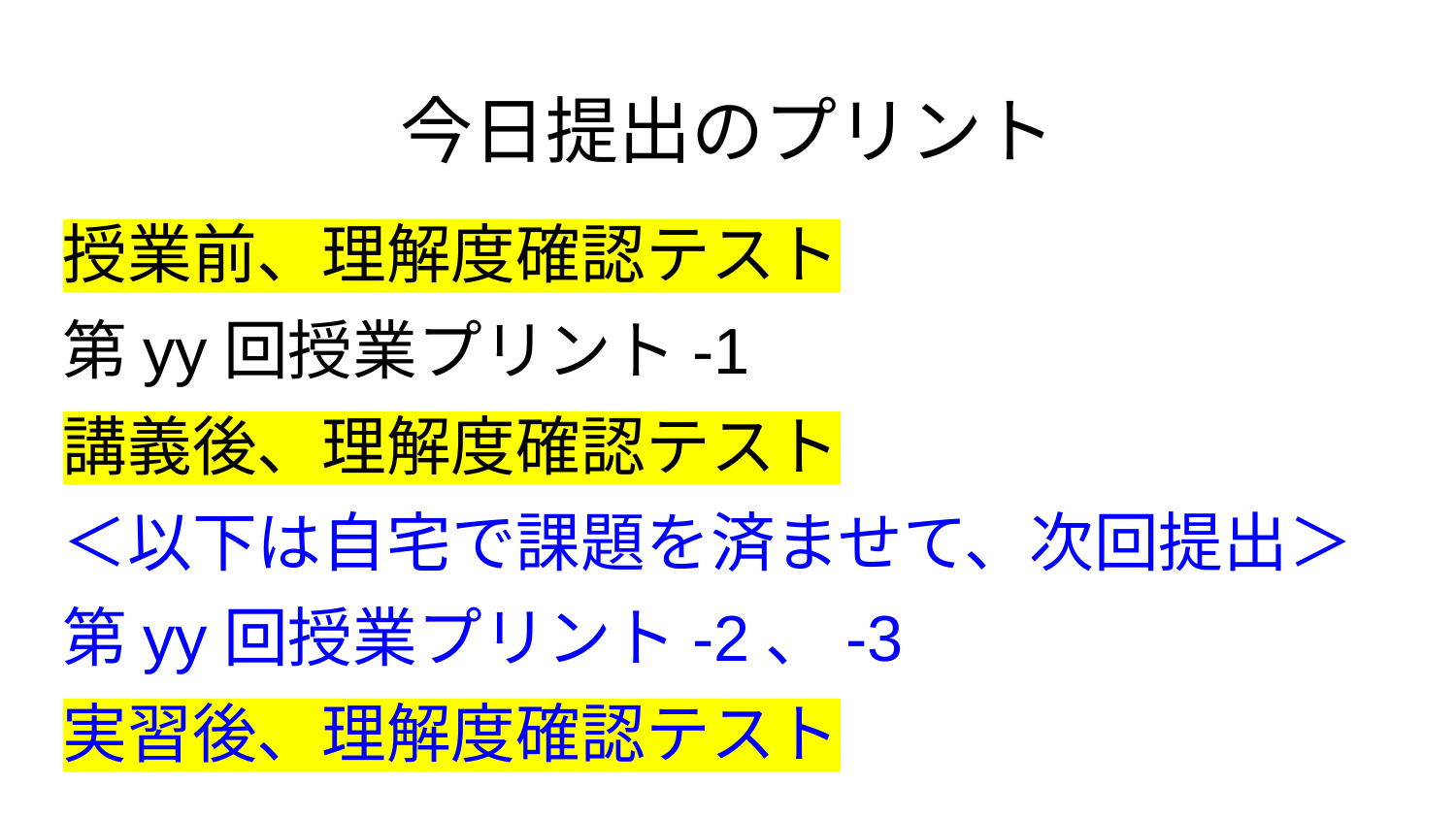

# 今日提出のプリント
授業前、理解度確認テスト
第yy回授業プリント-1
講義後、理解度確認テスト
＜以下は自宅で課題を済ませて、次回提出＞
第yy回授業プリント-2、-3
実習後、理解度確認テスト